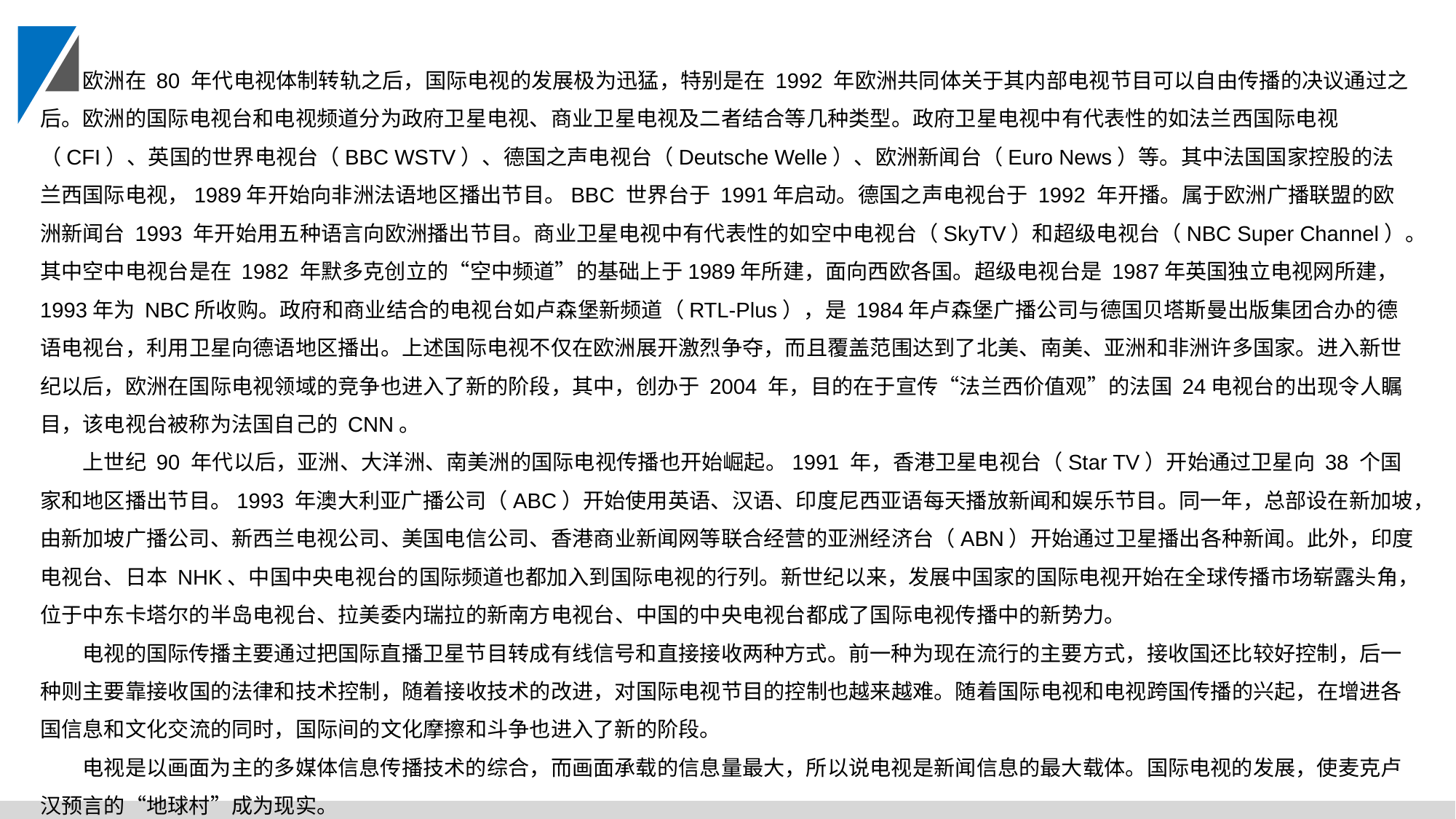

欧洲在 80 年代电视体制转轨之后，国际电视的发展极为迅猛，特别是在 1992 年欧洲共同体关于其内部电视节目可以自由传播的决议通过之后。欧洲的国际电视台和电视频道分为政府卫星电视、商业卫星电视及二者结合等几种类型。政府卫星电视中有代表性的如法兰西国际电视（CFI）、英国的世界电视台（BBC WSTV）、德国之声电视台（Deutsche Welle）、欧洲新闻台（Euro News）等。其中法国国家控股的法兰西国际电视，1989年开始向非洲法语地区播出节目。BBC 世界台于 1991年启动。德国之声电视台于 1992 年开播。属于欧洲广播联盟的欧洲新闻台 1993 年开始用五种语言向欧洲播出节目。商业卫星电视中有代表性的如空中电视台（SkyTV）和超级电视台（NBC Super Channel）。其中空中电视台是在 1982 年默多克创立的“空中频道”的基础上于1989年所建，面向西欧各国。超级电视台是 1987年英国独立电视网所建，1993年为 NBC所收购。政府和商业结合的电视台如卢森堡新频道（RTL-Plus），是 1984年卢森堡广播公司与德国贝塔斯曼出版集团合办的德语电视台，利用卫星向德语地区播出。上述国际电视不仅在欧洲展开激烈争夺，而且覆盖范围达到了北美、南美、亚洲和非洲许多国家。进入新世纪以后，欧洲在国际电视领域的竞争也进入了新的阶段，其中，创办于 2004 年，目的在于宣传“法兰西价值观”的法国 24电视台的出现令人瞩目，该电视台被称为法国自己的 CNN。
上世纪 90 年代以后，亚洲、大洋洲、南美洲的国际电视传播也开始崛起。1991 年，香港卫星电视台（Star TV）开始通过卫星向 38 个国家和地区播出节目。1993 年澳大利亚广播公司（ABC）开始使用英语、汉语、印度尼西亚语每天播放新闻和娱乐节目。同一年，总部设在新加坡，由新加坡广播公司、新西兰电视公司、美国电信公司、香港商业新闻网等联合经营的亚洲经济台（ABN）开始通过卫星播出各种新闻。此外，印度电视台、日本 NHK、中国中央电视台的国际频道也都加入到国际电视的行列。新世纪以来，发展中国家的国际电视开始在全球传播市场崭露头角，位于中东卡塔尔的半岛电视台、拉美委内瑞拉的新南方电视台、中国的中央电视台都成了国际电视传播中的新势力。
电视的国际传播主要通过把国际直播卫星节目转成有线信号和直接接收两种方式。前一种为现在流行的主要方式，接收国还比较好控制，后一种则主要靠接收国的法律和技术控制，随着接收技术的改进，对国际电视节目的控制也越来越难。随着国际电视和电视跨国传播的兴起，在增进各国信息和文化交流的同时，国际间的文化摩擦和斗争也进入了新的阶段。
电视是以画面为主的多媒体信息传播技术的综合，而画面承载的信息量最大，所以说电视是新闻信息的最大载体。国际电视的发展，使麦克卢汉预言的“地球村”成为现实。